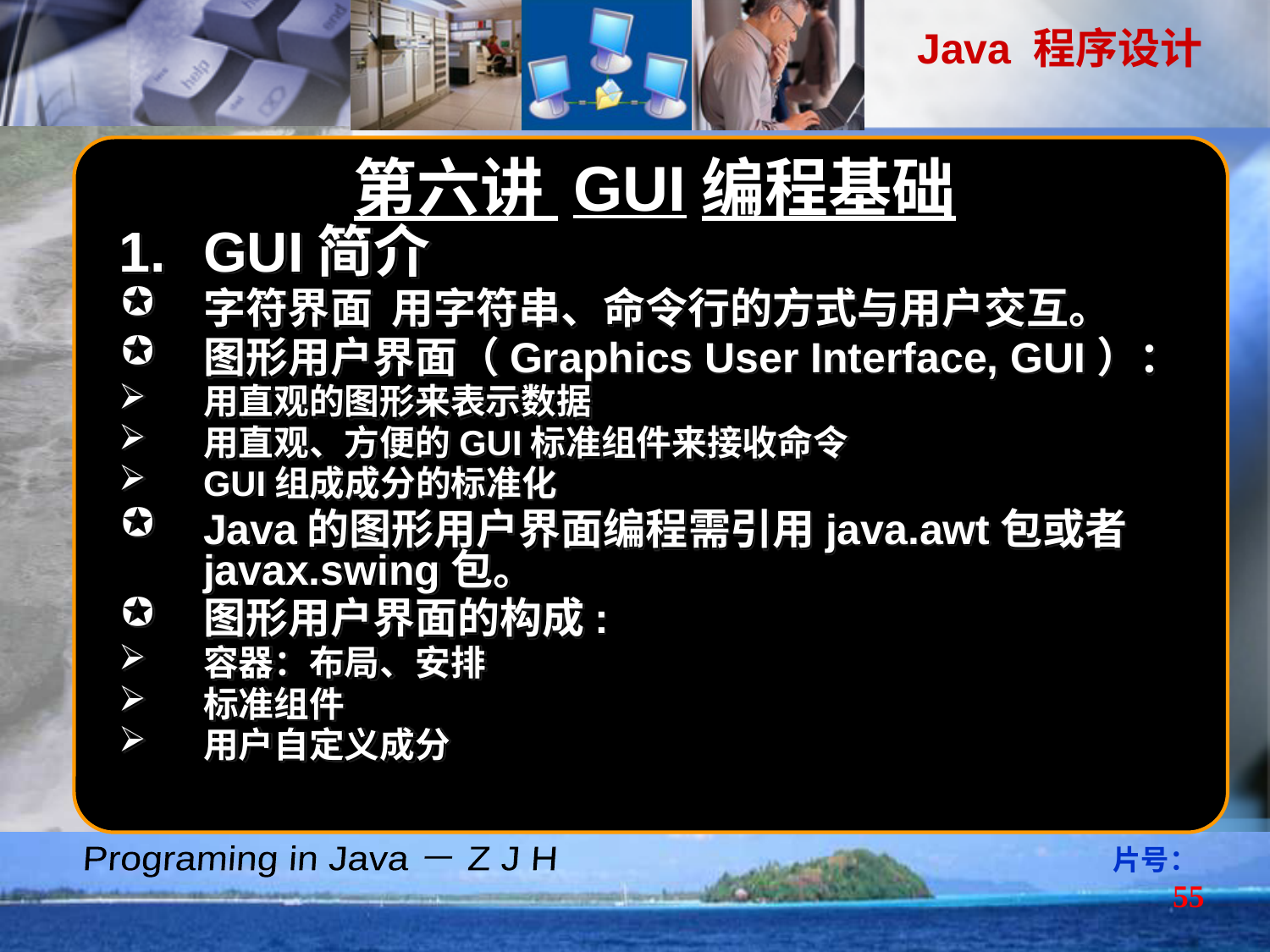

第六讲 GUI编程基础
GUI简介
字符界面  用字符串、命令行的方式与用户交互。
图形用户界面（Graphics User Interface, GUI）：
用直观的图形来表示数据
用直观、方便的GUI标准组件来接收命令
GUI组成成分的标准化
Java的图形用户界面编程需引用java.awt包或者javax.swing包。
图形用户界面的构成:
容器：布局、安排
标准组件
用户自定义成分
片号：55